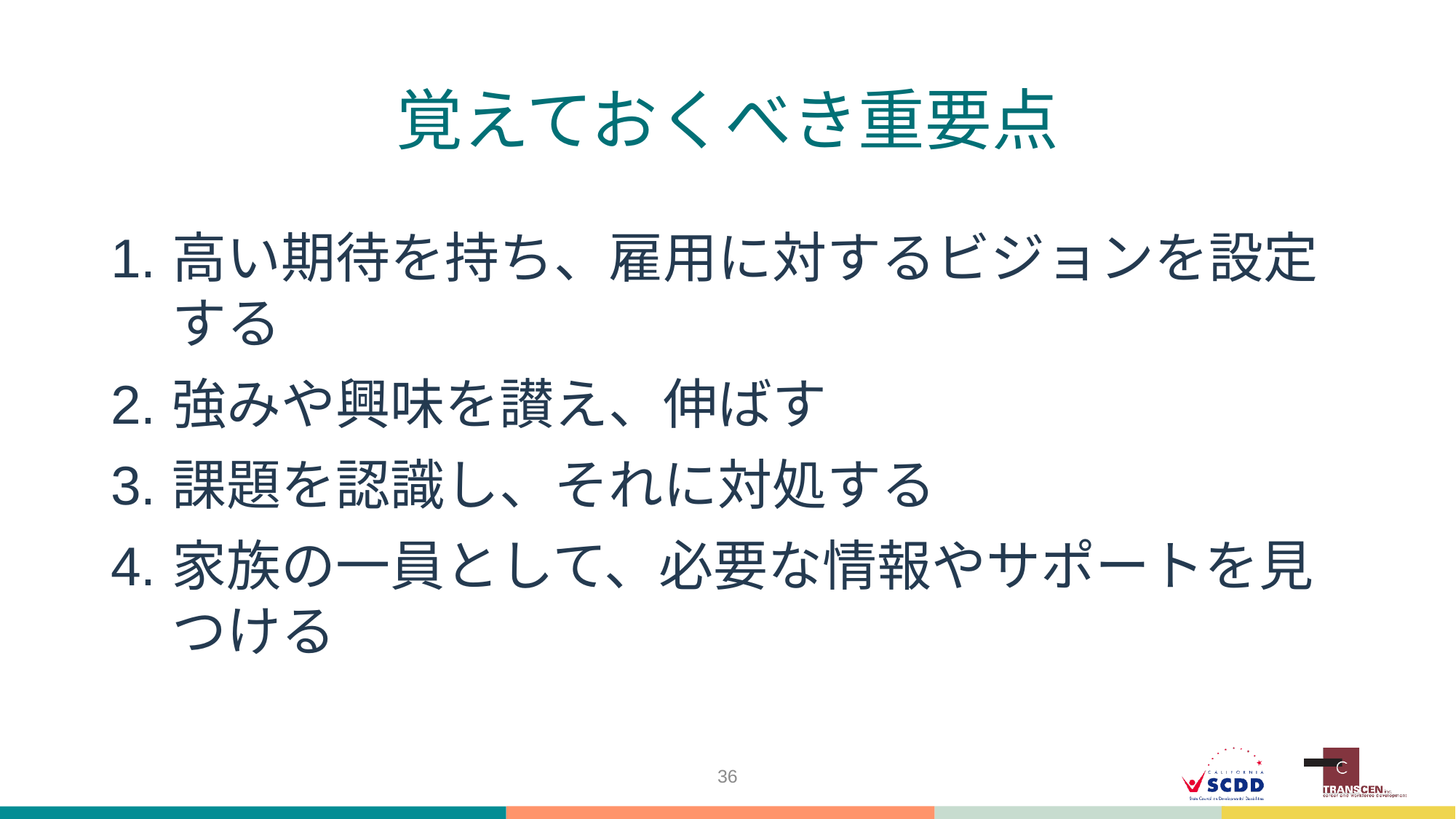

# 覚えておくべき重要点
高い期待を持ち、雇用に対するビジョンを設定する
強みや興味を讃え、伸ばす
課題を認識し、それに対処する
家族の一員として、必要な情報やサポートを見つける
36